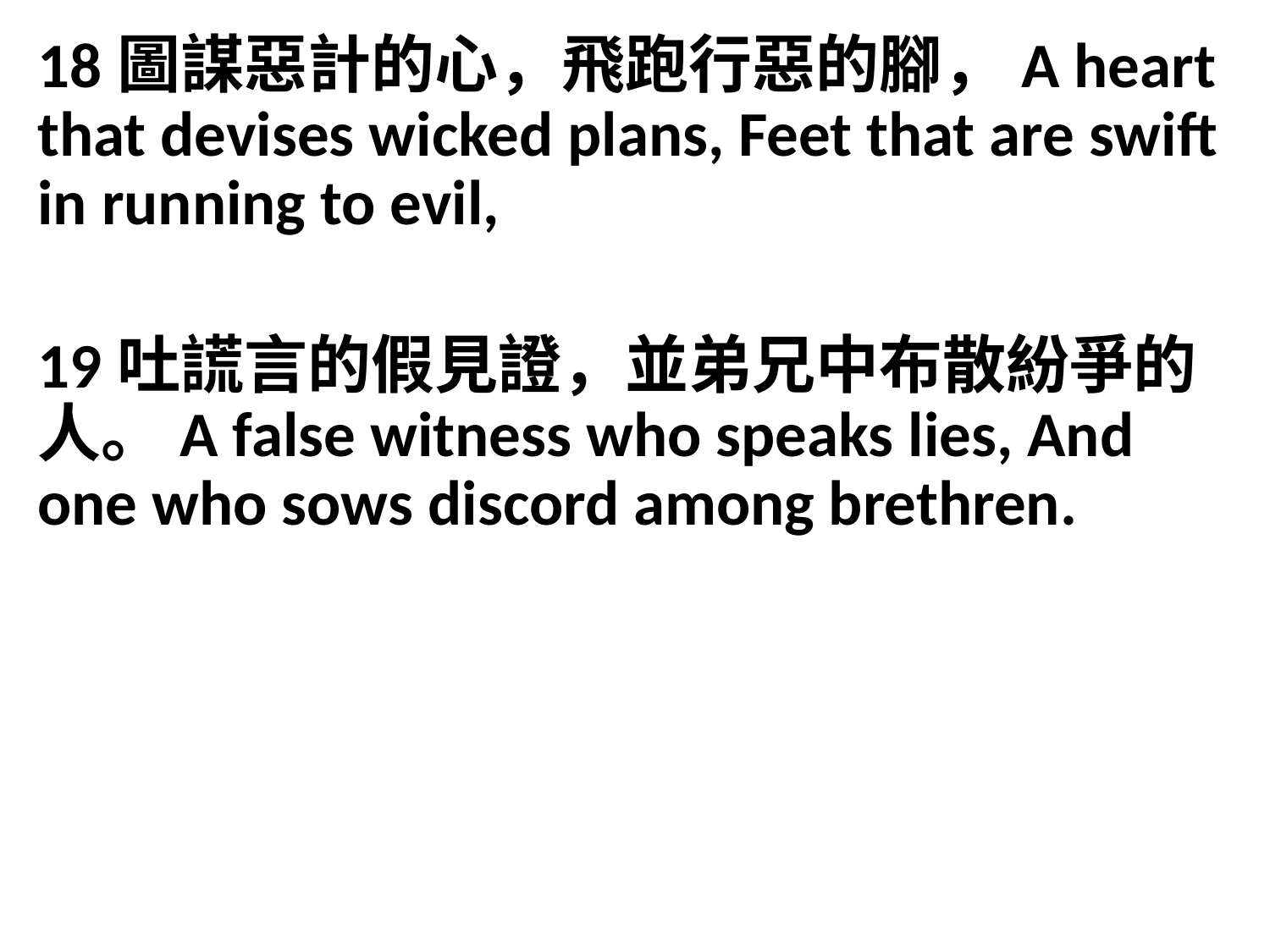

18圖謀惡計的心，飛跑行惡的腳，A heart that devises wicked plans, Feet that are swift in running to evil,

19吐謊言的假見證，並弟兄中布散紛爭的人。A false witness who speaks lies, And one who sows discord among brethren.